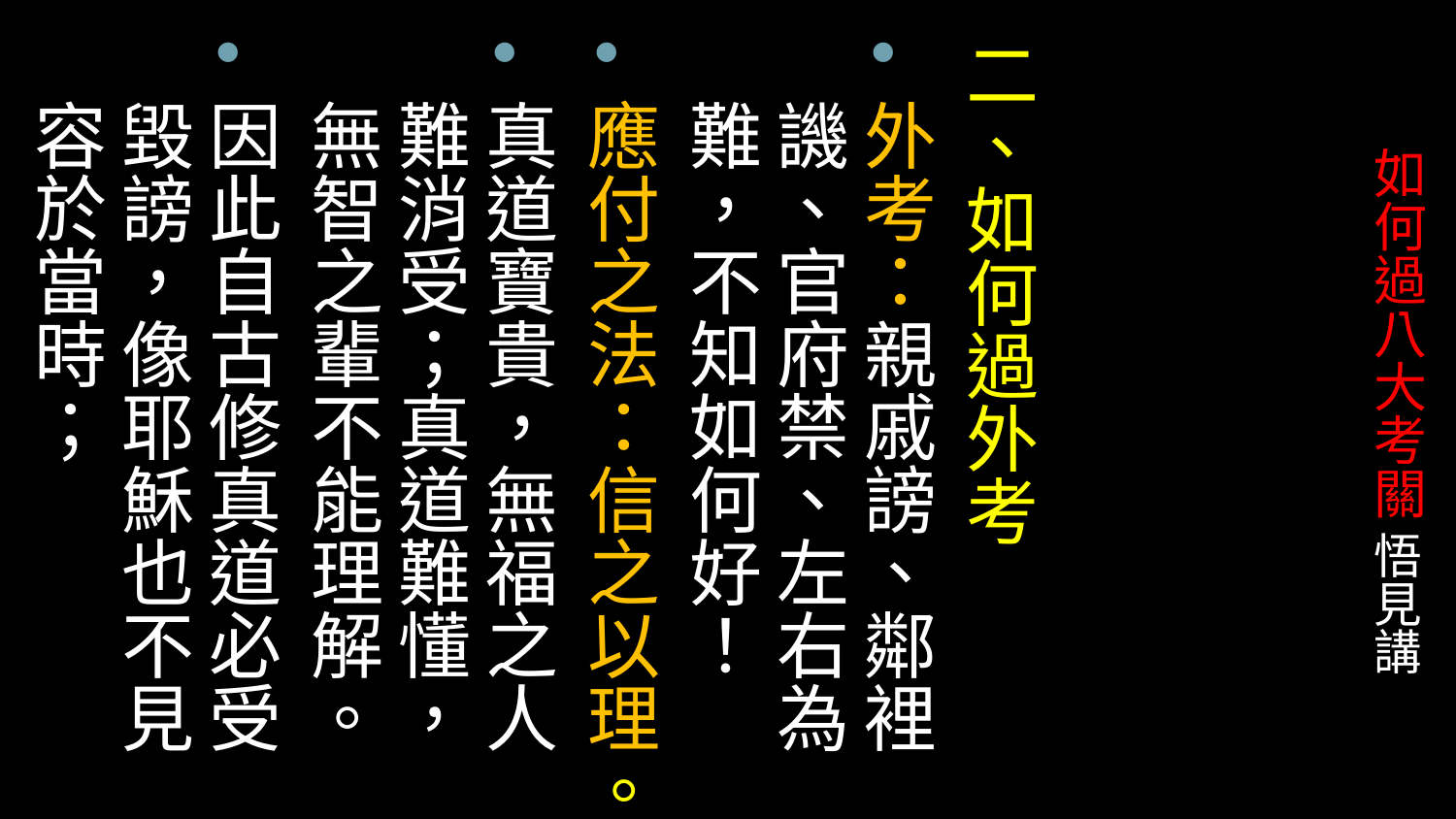

二、如何過外考
外考：親戚謗、鄰裡譏、官府禁、左右為難，不知如何好！
應付之法：信之以理。
真道寶貴，無福之人難消受；真道難懂，無智之輩不能理解。
因此自古修真道必受毀謗，像耶穌也不見容於當時；
# 如何過八大考關 悟見講